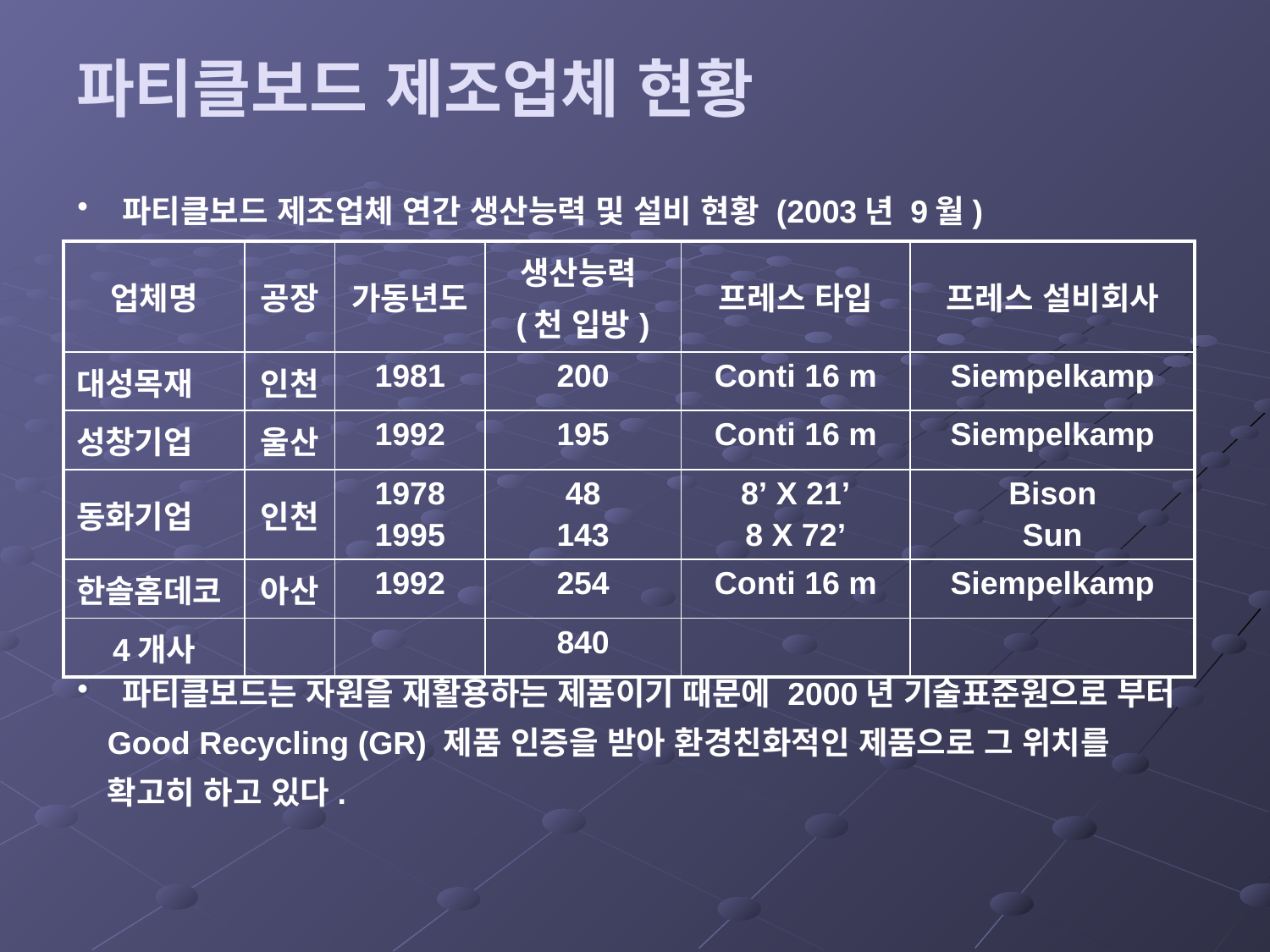

# 파티클보드 제조업체 현황
 파티클보드 제조업체 연간 생산능력 및 설비 현황 (2003년 9월)
| 업체명 | 공장 | 가동년도 | 생산능력 (천 입방) | 프레스 타입 | 프레스 설비회사 |
| --- | --- | --- | --- | --- | --- |
| 대성목재 | 인천 | 1981 | 200 | Conti 16 m | Siempelkamp |
| 성창기업 | 울산 | 1992 | 195 | Conti 16 m | Siempelkamp |
| 동화기업 | 인천 | 1978 1995 | 48 143 | 8’ X 21’ 8 X 72’ | Bison Sun |
| 한솔홈데코 | 아산 | 1992 | 254 | Conti 16 m | Siempelkamp |
| 4개사 |  |  | 840 |  |  |
 파티클보드는 자원을 재활용하는 제품이기 때문에 2000년 기술표준원으로 부터 Good Recycling (GR) 제품 인증을 받아 환경친화적인 제품으로 그 위치를 확고히 하고 있다.